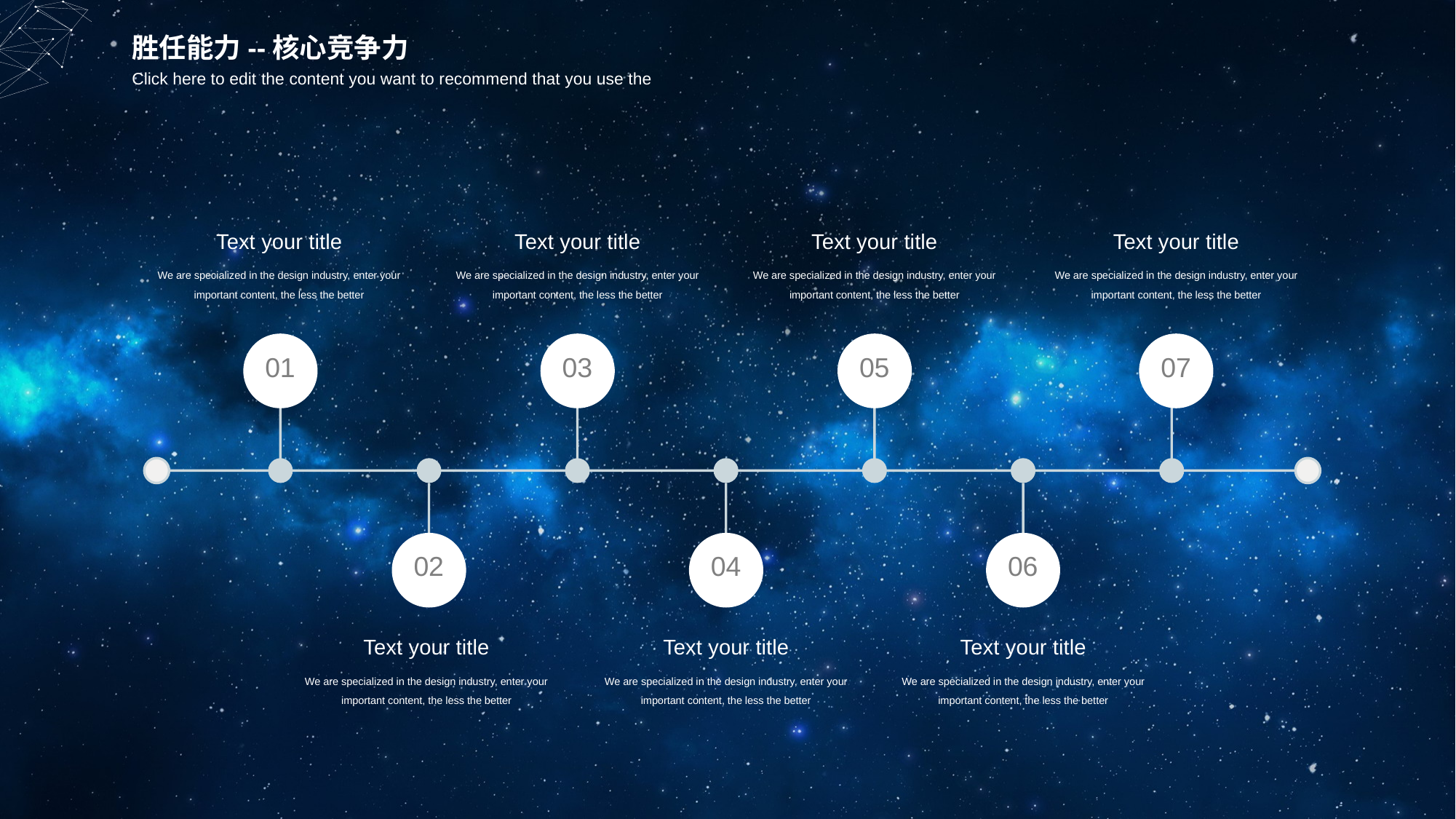

胜任能力--核心竞争力
Click here to edit the content you want to recommend that you use the
Text your title
We are specialized in the design industry, enter your important content, the less the better
Text your title
We are specialized in the design industry, enter your important content, the less the better
Text your title
We are specialized in the design industry, enter your important content, the less the better
Text your title
We are specialized in the design industry, enter your important content, the less the better
01
03
05
07

02
04
06
Text your title
We are specialized in the design industry, enter your important content, the less the better
Text your title
We are specialized in the design industry, enter your important content, the less the better
Text your title
We are specialized in the design industry, enter your important content, the less the better